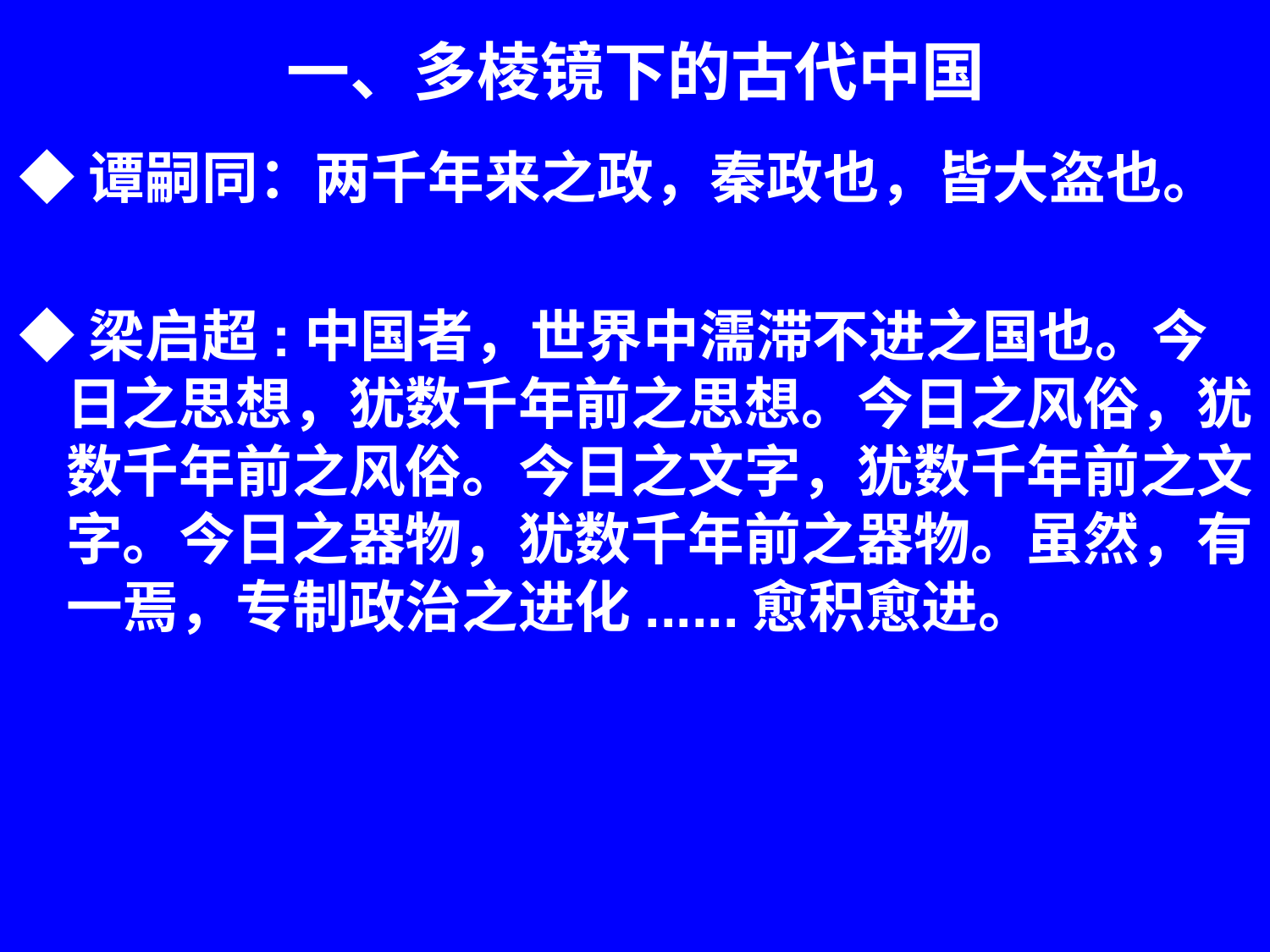

# 一、多棱镜下的古代中国
◆谭嗣同：两千年来之政，秦政也，皆大盗也。

◆梁启超:中国者，世界中濡滞不进之国也。今日之思想，犹数千年前之思想。今日之风俗，犹数千年前之风俗。今日之文字，犹数千年前之文字。今日之器物，犹数千年前之器物。虽然，有一焉，专制政治之进化......愈积愈进。